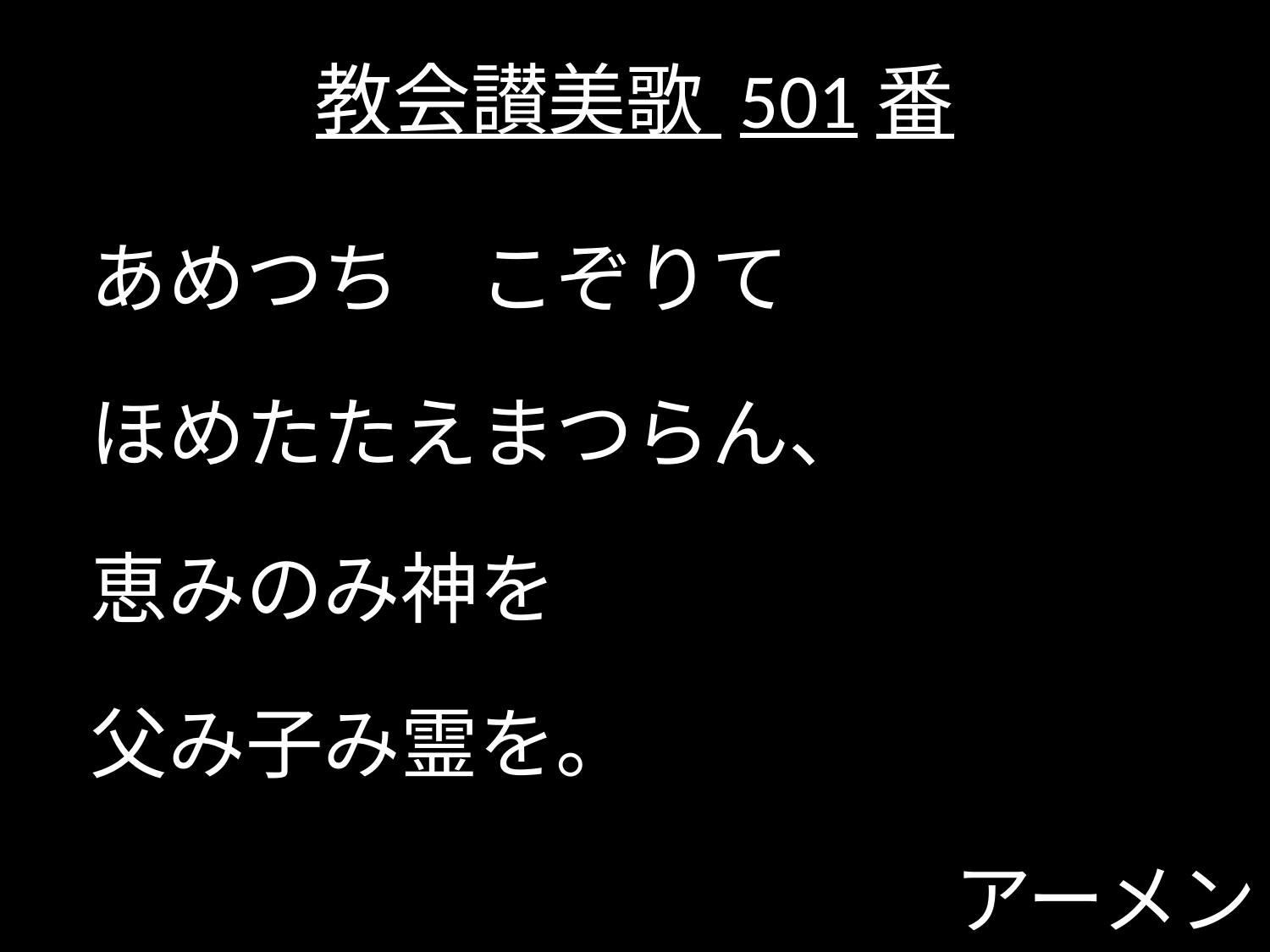

# 教会讃美歌 501番
　あめつち　こぞりて
　ほめたたえまつらん、
　恵みのみ神を
　父み子み霊を。
　アーメン